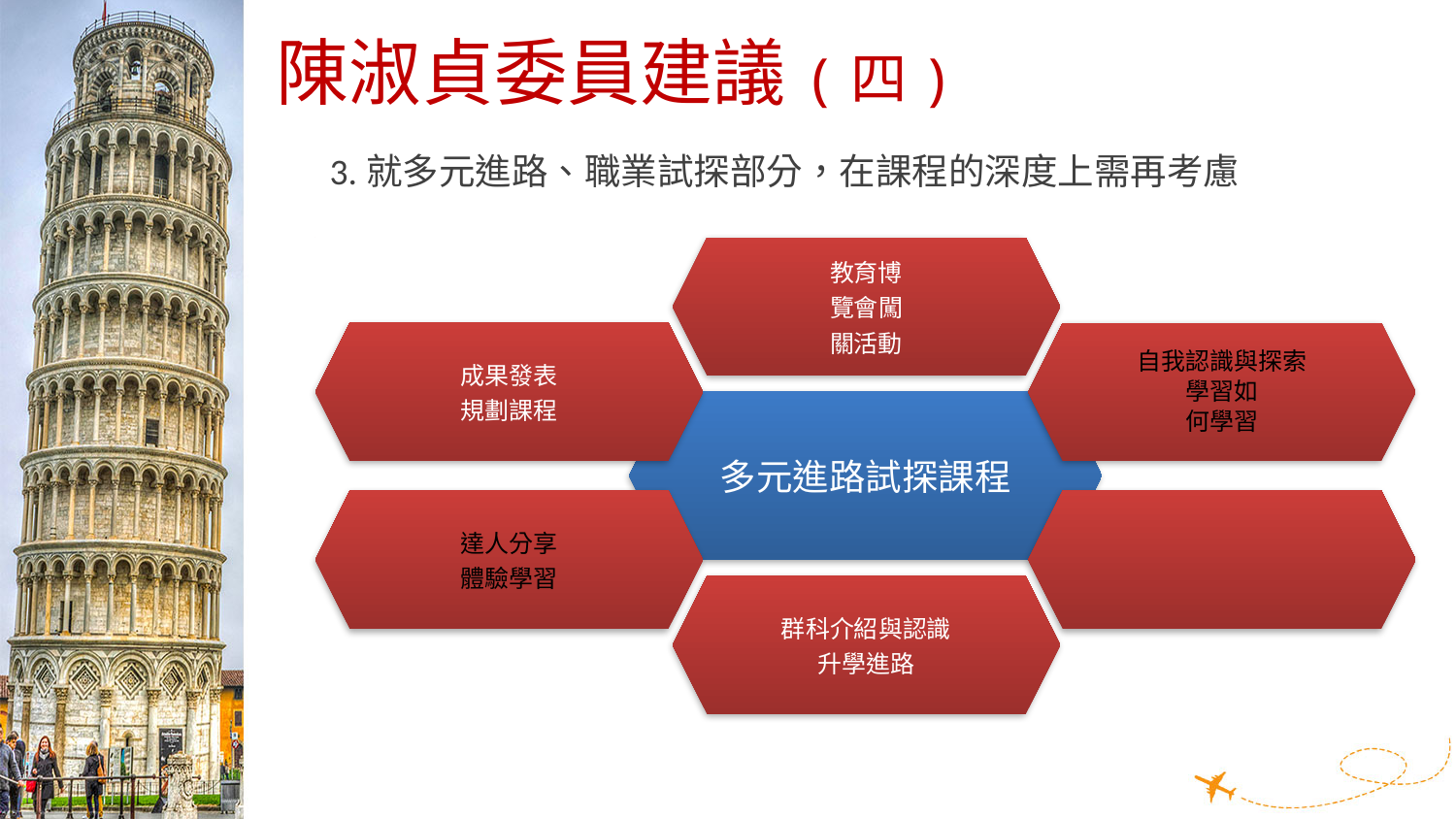

# 陳淑貞委員建議(四)

3.就多元進路、職業試探部分，在課程的深度上需再考慮

多元進路試探課程
教育博
覽會闖
關活動
群科介紹與認識
群科介紹與認識
升學進路
達人分享
體驗學習
成果發表
規劃課程
自我認識與探索
學習如
何學習